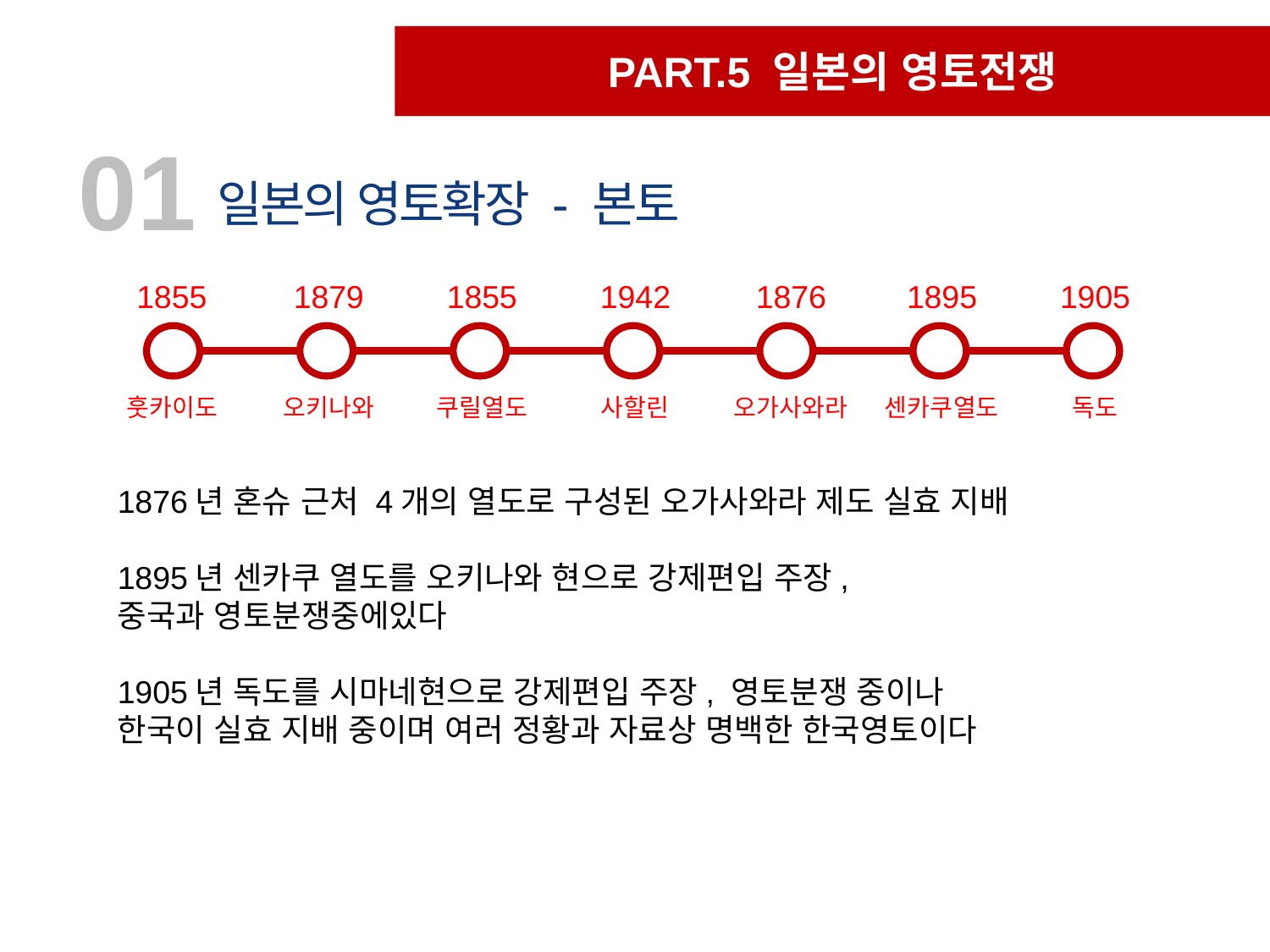

PART.5 일본의 영토전쟁
01
일본의 영토확장 - 본토
1855
1879
1855
1942
1876
1895
1905

훗카이도
오키나와
쿠릴열도
사할린
오가사와라
센카쿠열도
독도
1876년 혼슈 근처 4개의 열도로 구성된 오가사와라 제도 실효 지배

1895년 센카쿠 열도를 오키나와 현으로 강제편입 주장,
중국과 영토분쟁중에있다

1905년 독도를 시마네현으로 강제편입 주장, 영토분쟁 중이나
한국이 실효 지배 중이며 여러 정황과 자료상 명백한 한국영토이다